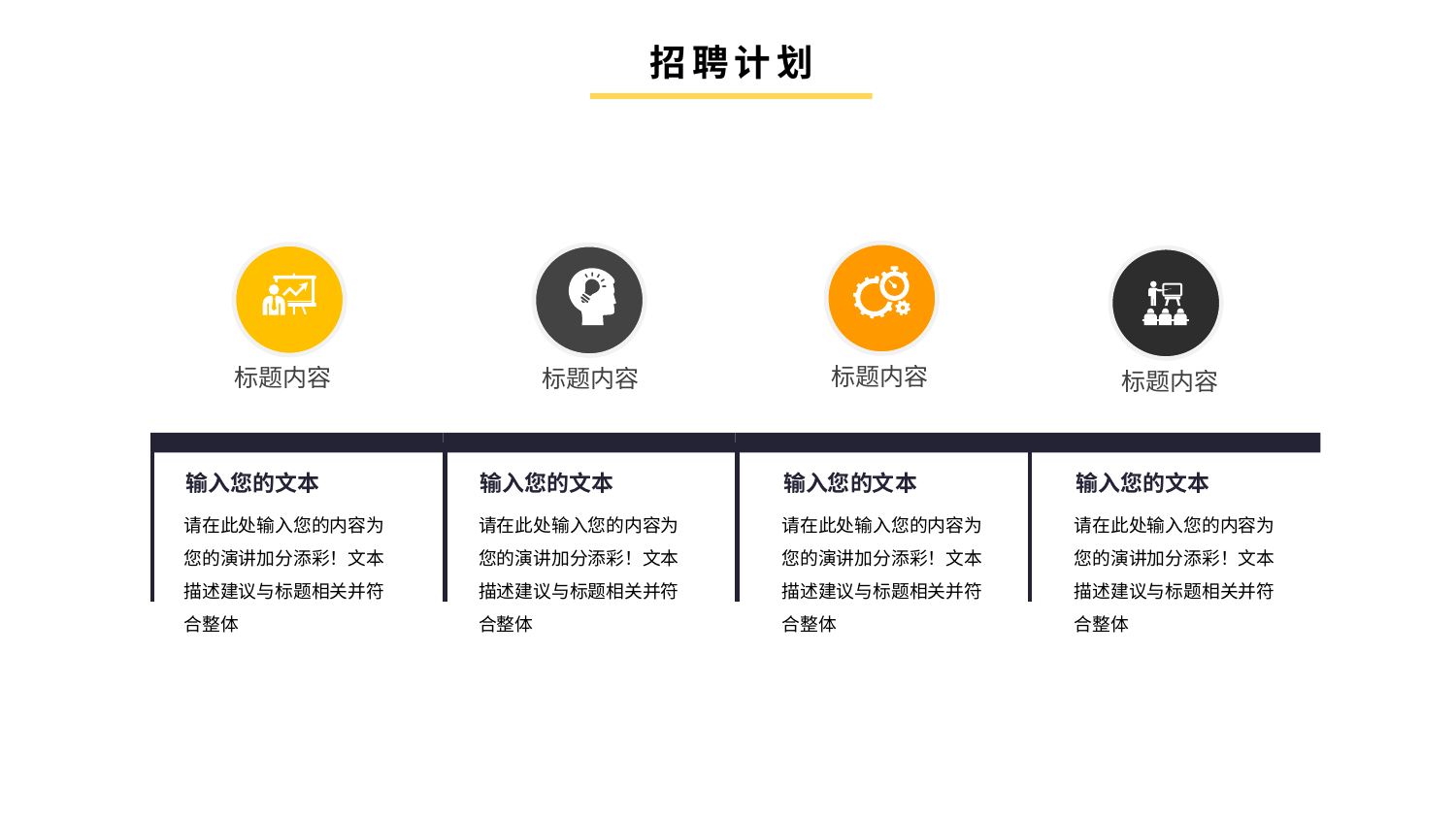

招聘计划

标题内容
标题内容
标题内容
标题内容

输入您的文本
输入您的文本
输入您的文本
输入您的文本
请在此处输入您的内容为您的演讲加分添彩！文本描述建议与标题相关并符合整体
请在此处输入您的内容为您的演讲加分添彩！文本描述建议与标题相关并符合整体
请在此处输入您的内容为您的演讲加分添彩！文本描述建议与标题相关并符合整体
请在此处输入您的内容为您的演讲加分添彩！文本描述建议与标题相关并符合整体